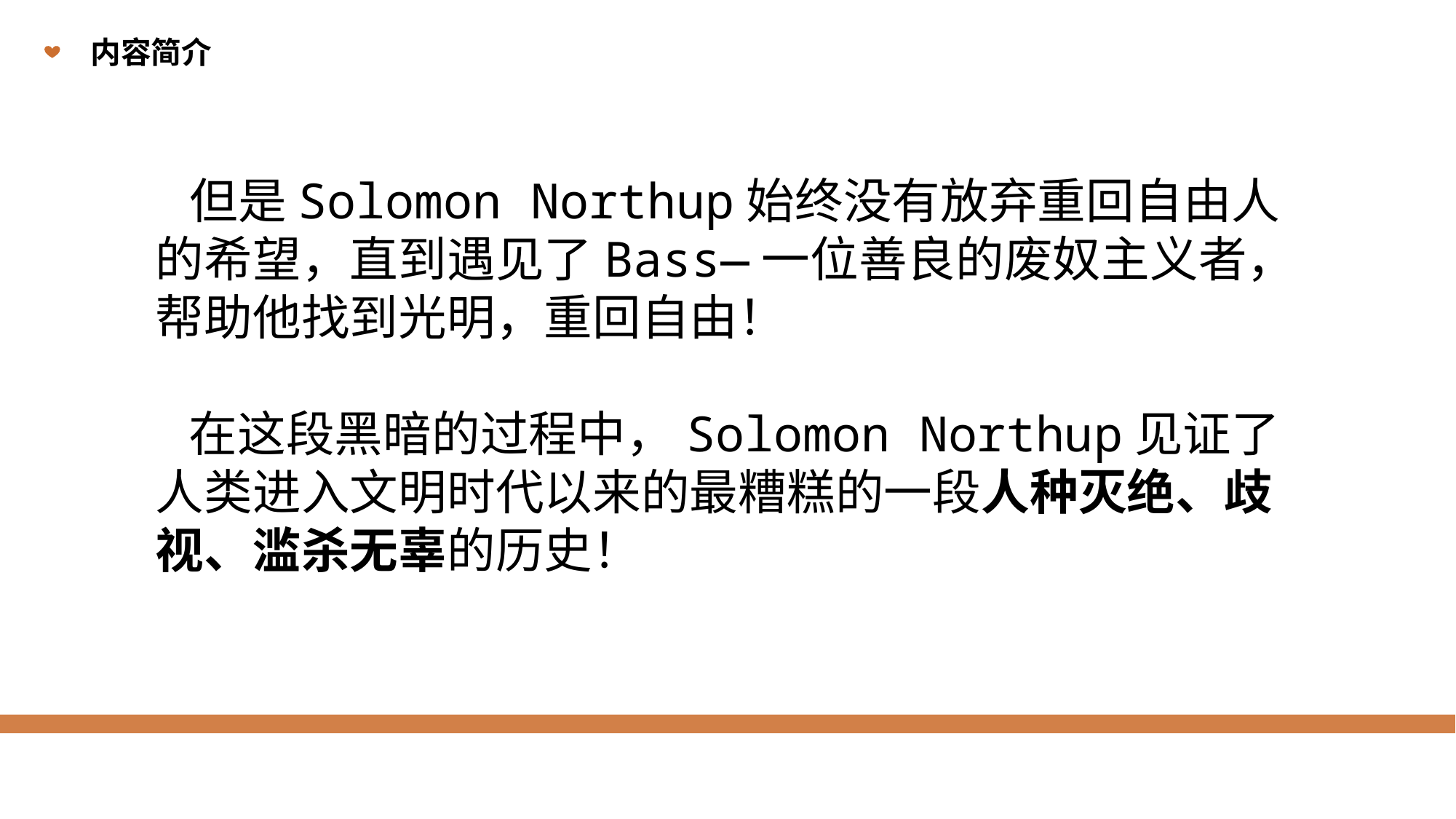

内容简介

  但是Solomon Northup始终没有放弃重回自由人的希望，直到遇见了Bass—一位善良的废奴主义者，帮助他找到光明，重回自由！

  在这段黑暗的过程中，Solomon Northup见证了人类进入文明时代以来的最糟糕的一段人种灭绝、歧视、滥杀无辜的历史！